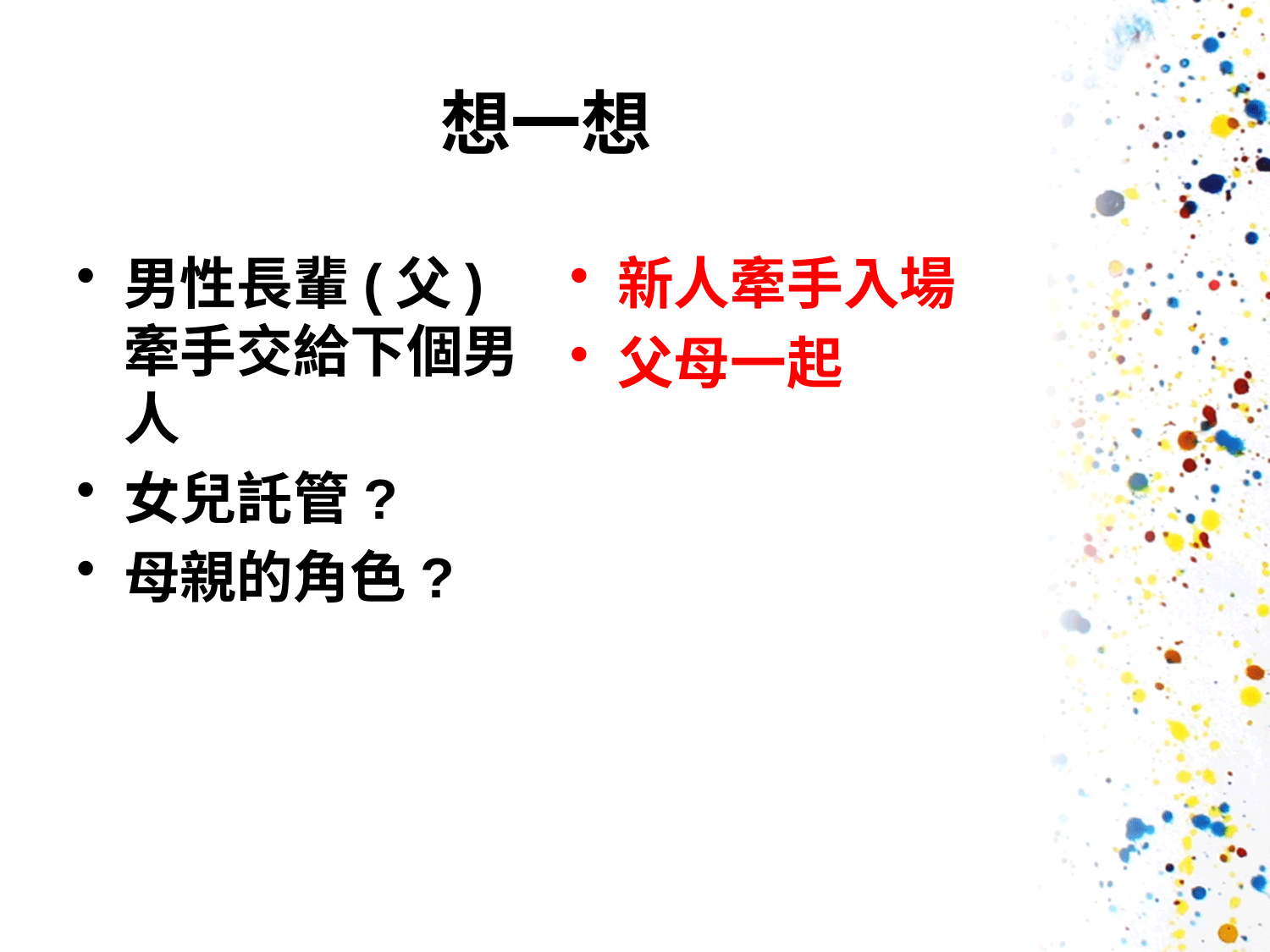

# 想一想
男性長輩(父)牽手交給下個男人
女兒託管?
母親的角色?
新人牽手入場
父母一起